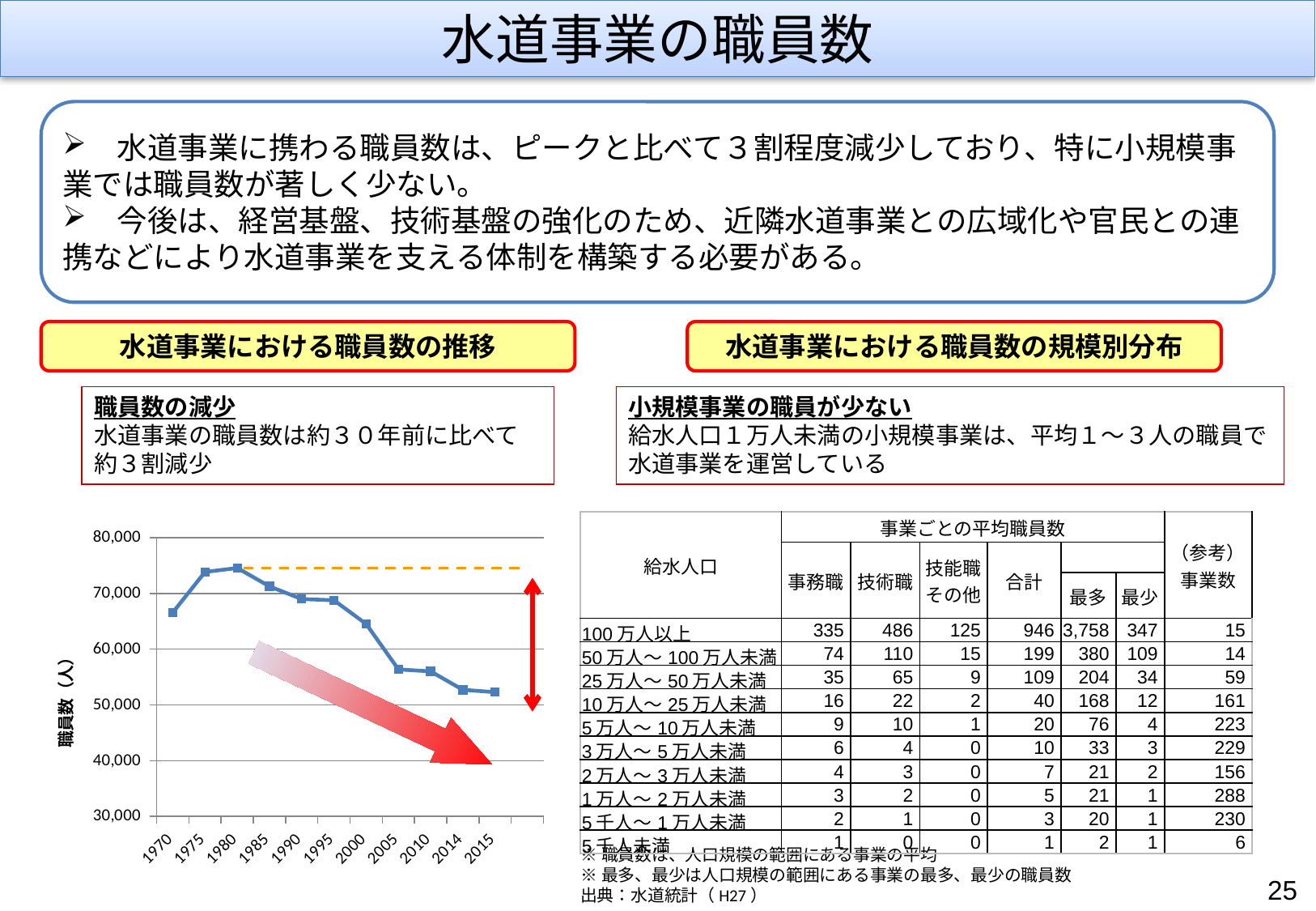

水道事業の職員数
　水道事業に携わる職員数は、ピークと比べて３割程度減少しており、特に小規模事業では職員数が著しく少ない。
　今後は、経営基盤、技術基盤の強化のため、近隣水道事業との広域化や官民との連携などにより水道事業を支える体制を構築する必要がある。
水道事業における職員数の推移
水道事業における職員数の規模別分布
小規模事業の職員が少ない
給水人口１万人未満の小規模事業は、平均１～３人の職員で水道事業を運営している
職員数の減少
水道事業の職員数は約３０年前に比べて約３割減少
| 給水人口 | 事業ごとの平均職員数 |  |  |  |  |  | （参考） 事業数 |
| --- | --- | --- | --- | --- | --- | --- | --- |
|  | 事務職 | 技術職 | 技能職 その他 | 合計 |  |  |  |
|  |  |  |  |  | 最多 | 最少 |  |
| 100万人以上 | 335 | 486 | 125 | 946 | 3,758 | 347 | 15 |
| 50万人～100万人未満 | 74 | 110 | 15 | 199 | 380 | 109 | 14 |
| 25万人～50万人未満 | 35 | 65 | 9 | 109 | 204 | 34 | 59 |
| 10万人～25万人未満 | 16 | 22 | 2 | 40 | 168 | 12 | 161 |
| 5万人～10万人未満 | 9 | 10 | 1 | 20 | 76 | 4 | 223 |
| 3万人～5万人未満 | 6 | 4 | 0 | 10 | 33 | 3 | 229 |
| 2万人～3万人未満 | 4 | 3 | 0 | 7 | 21 | 2 | 156 |
| 1万人～2万人未満 | 3 | 2 | 0 | 5 | 21 | 1 | 288 |
| 5千人～1万人未満 | 2 | 1 | 0 | 3 | 20 | 1 | 230 |
| 5千人未満 | 1 | 0 | 0 | 1 | 2 | 1 | 6 |

### Chart

| Category |  |
|---|---|
| 1970 | 66594.0 |
| 1975 | 73856.0 |
| 1980 | 74561.0 |
| 1985 | 71266.0 |
| 1990 | 68991.0 |
| 1995 | 68781.0 |
| 2000 | 64526.0 |
| 2005 | 56373.0 |
| 2010 | 56022.0 |
| 2014 | 52715.0 |
| 2015 | 52290.0 |
|  | None |
※職員数は、人口規模の範囲にある事業の平均
※最多、最少は人口規模の範囲にある事業の最多、最少の職員数
出典：水道統計（H27）
25